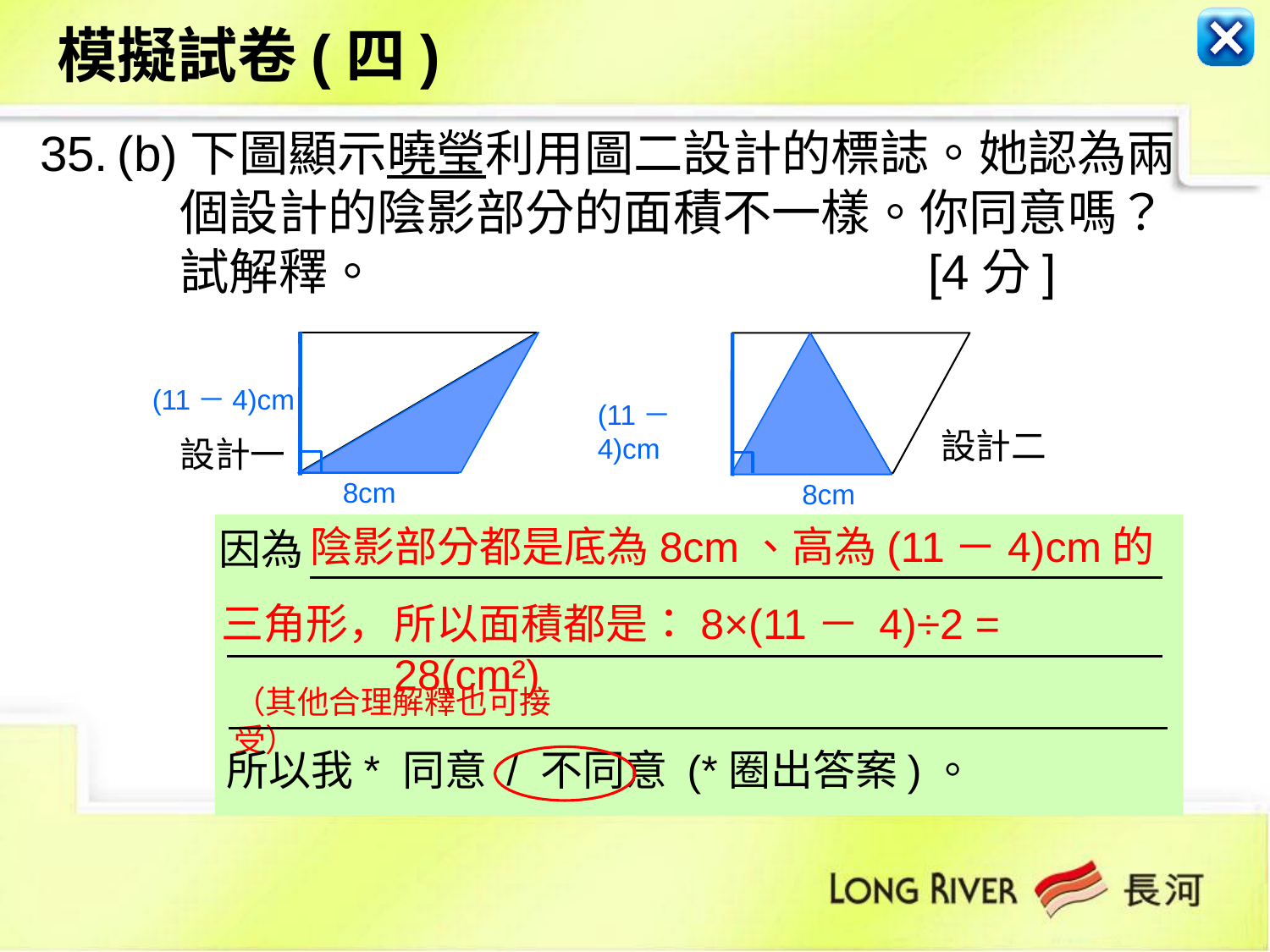

模擬試卷(四)
35.
(b)下圖顯示曉瑩利用圖二設計的標誌。她認為兩個設計的陰影部分的面積不一樣。你同意嗎？試解釋。                                                 [4分]

設計一

設計二

(11－4)cm
(11－4)cm

8cm
8cm
陰影部分都是底為8cm、高為(11－4)cm的

因為

三角形，
所以面積都是：8×(11－ 4)÷2 = 28(cm²)

（其他合理解釋也可接受）

所以我* 同意 / 不同意 (*圈出答案)。